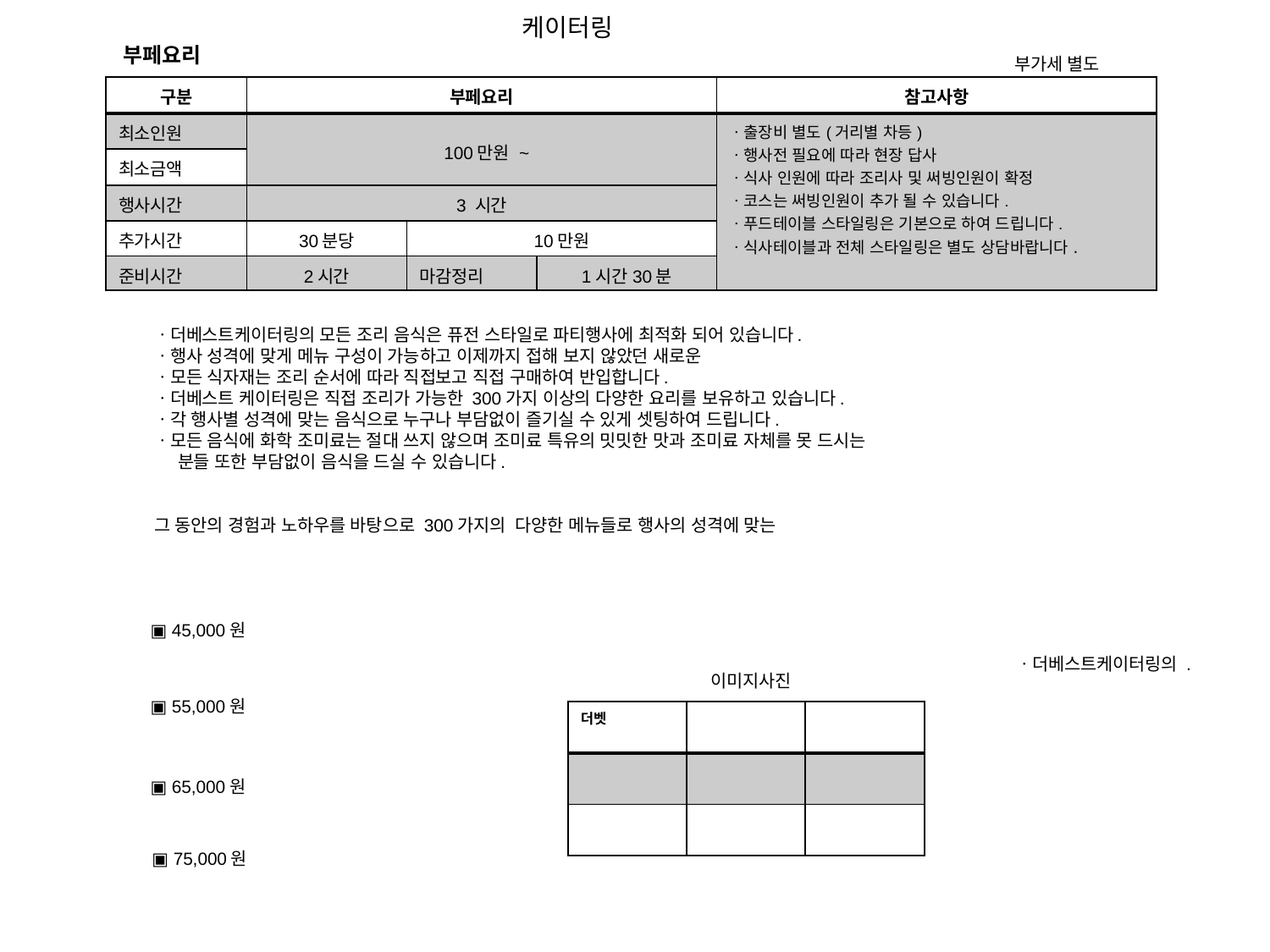

케이터링
부페요리
부가세 별도
| 구분 | 부페요리 |  |  | 참고사항 |
| --- | --- | --- | --- | --- |
| 최소인원 | 100만원 ~ |  |  | ㆍ출장비 별도(거리별 차등) ㆍ행사전 필요에 따라 현장 답사 ㆍ식사 인원에 따라 조리사 및 써빙인원이 확정 ㆍ코스는 써빙인원이 추가 될 수 있습니다. ㆍ푸드테이블 스타일링은 기본으로 하여 드립니다. ㆍ식사테이블과 전체 스타일링은 별도 상담바랍니다. |
| 최소금액 |  |  |  |  |
| 행사시간 | 3 시간 |  |  |  |
| 추가시간 | 30분당 | 10만원 |  |  |
| 준비시간 | 2시간 | 마감정리 | 1시간30분 |  |
ㆍ더베스트케이터링의 모든 조리 음식은 퓨전 스타일로 파티행사에 최적화 되어 있습니다.
ㆍ행사 성격에 맞게 메뉴 구성이 가능하고 이제까지 접해 보지 않았던 새로운
ㆍ모든 식자재는 조리 순서에 따라 직접보고 직접 구매하여 반입합니다.
ㆍ더베스트 케이터링은 직접 조리가 가능한 300가지 이상의 다양한 요리를 보유하고 있습니다.
ㆍ각 행사별 성격에 맞는 음식으로 누구나 부담없이 즐기실 수 있게 셋팅하여 드립니다.
ㆍ모든 음식에 화학 조미료는 절대 쓰지 않으며 조미료 특유의 밋밋한 맛과 조미료 자체를 못 드시는
    분들 또한 부담없이 음식을 드실 수 있습니다.

그 동안의 경험과 노하우를 바탕으로 300가지의  다양한 메뉴들로 행사의 성격에 맞는
▣ 45,000원
ㆍ더베스트케이터링의 .
이미지사진
▣ 55,000원
| 더벳 |  |  |
| --- | --- | --- |
|  |  |  |
|  |  |  |
▣ 65,000원
▣ 75,000원